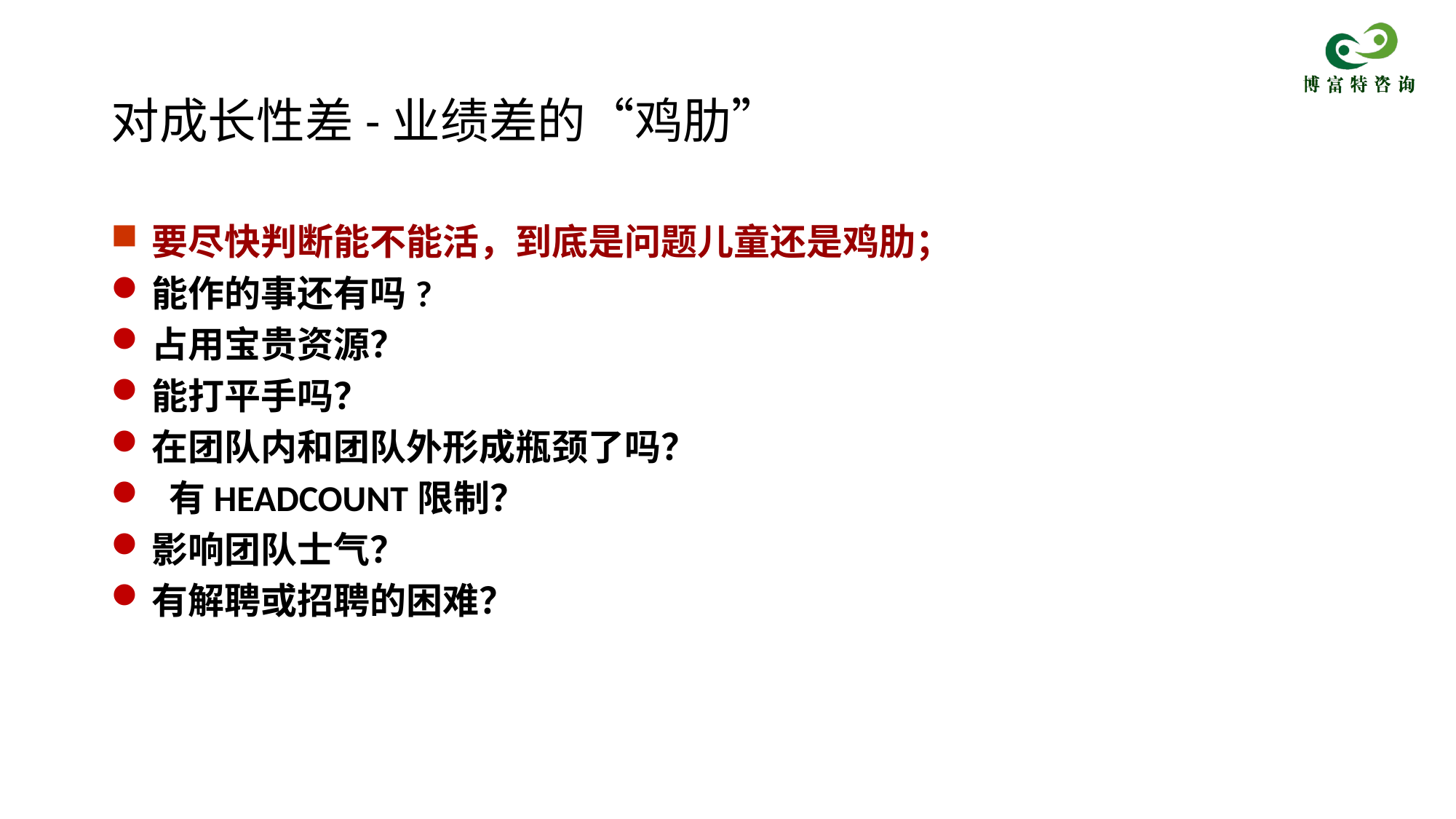

# 对成长性差-业绩差的“鸡肋”
要尽快判断能不能活，到底是问题儿童还是鸡肋；
能作的事还有吗?
占用宝贵资源？
能打平手吗？
在团队内和团队外形成瓶颈了吗？
 有HEADCOUNT限制？
影响团队士气？
有解聘或招聘的困难？